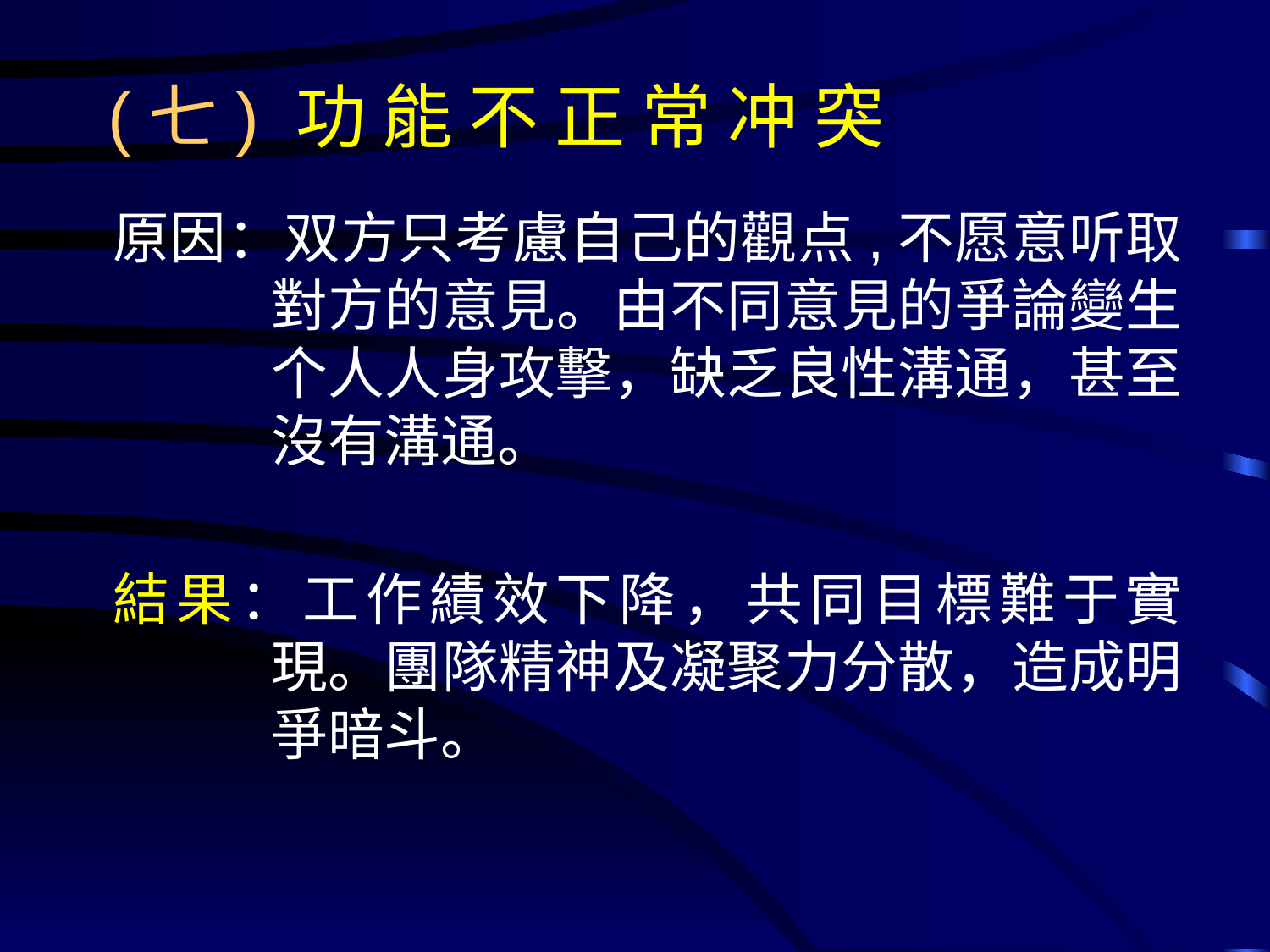

# (七) 功 能 不 正 常 冲 突
原因：双方只考慮自己的觀点,不愿意听取對方的意見。由不同意見的爭論變生个人人身攻擊，缺乏良性溝通，甚至沒有溝通。

結果：工作績效下降，共同目標難于實現。團隊精神及凝聚力分散，造成明爭暗斗。